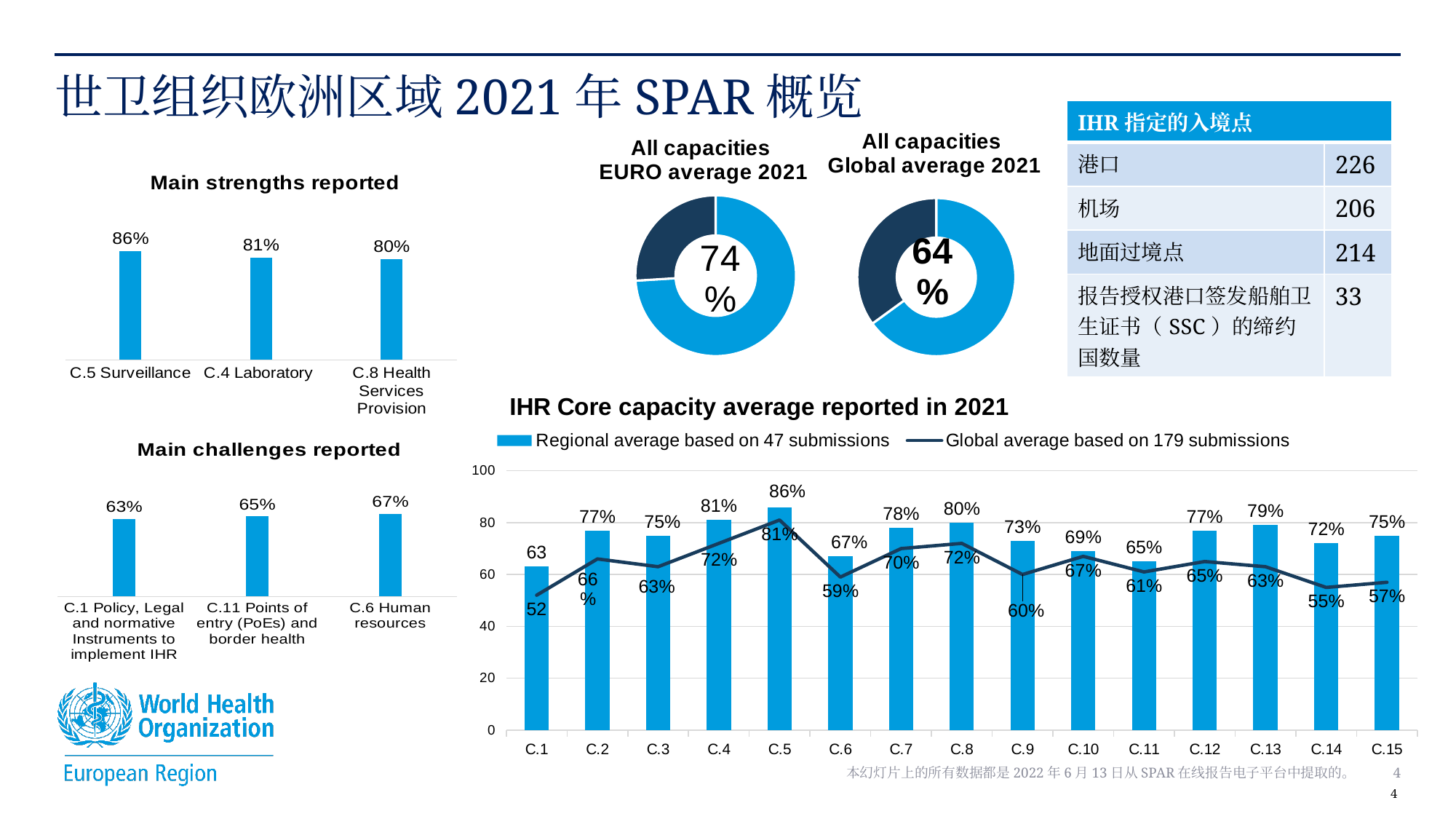

# 世卫组织欧洲区域2021年SPAR概览
| IHR指定的入境点 |  |
| --- | --- |
| 港口 | 226 |
| 机场 | 206 |
| 地面过境点 | 214 |
| 报告授权港口签发船舶卫生证书（SSC）的缔约国数量 | 33 |

### Chart: All capacities Global average 2021

| Category | All capacities Global average |
|---|---|

### Chart: All capacities EURO average 2021

| Category | All capacities average |
|---|---|
| Kv 1 | 74.0 |
| Kv 2 | 26.0 |

### Chart: Main strengths reported

| Category | Main strengths of the EURO region |
|---|---|
| C.5 Surveillance  | 86.0 |
| C.4 Laboratory  | 81.0 |
| C.8 Health Services Provision | 80.0 |

### Chart

| Category |
|---|

### Chart: IHR Core capacity average reported in 2021

| Category | Regional average based on 47 submissions | Global average based on 179 submissions |
|---|---|---|
| C.1 | 63.0 | 52.0 |
| C.2 | 77.0 | 66.0 |
| C.3 | 75.0 | 63.0 |
| C.4 | 81.0 | 72.0 |
| C.5 | 86.0 | 81.0 |
| C.6 | 67.0 | 59.0 |
| C.7 | 78.0 | 70.0 |
| C.8 | 80.0 | 72.0 |
| C.9 | 73.0 | 60.0 |
| C.10 | 69.0 | 67.0 |
| C.11 | 65.0 | 61.0 |
| C.12 | 77.0 | 65.0 |
| C.13 | 79.0 | 63.0 |
| C.14 | 72.0 | 55.0 |
| C.15 | 75.0 | 57.0 |

### Chart: Main challenges reported

| Category | Main challenges of the EURO region |
|---|---|
| C.1 Policy, Legal and normative Instruments to implement IHR | 63.0 |
| C.11 Points of entry (PoEs) and border health | 65.0 |
| C.6 Human resources | 67.0 |
本幻灯片上的所有数据都是2022年6月13日从SPAR在线报告电子平台中提取的。
4
4